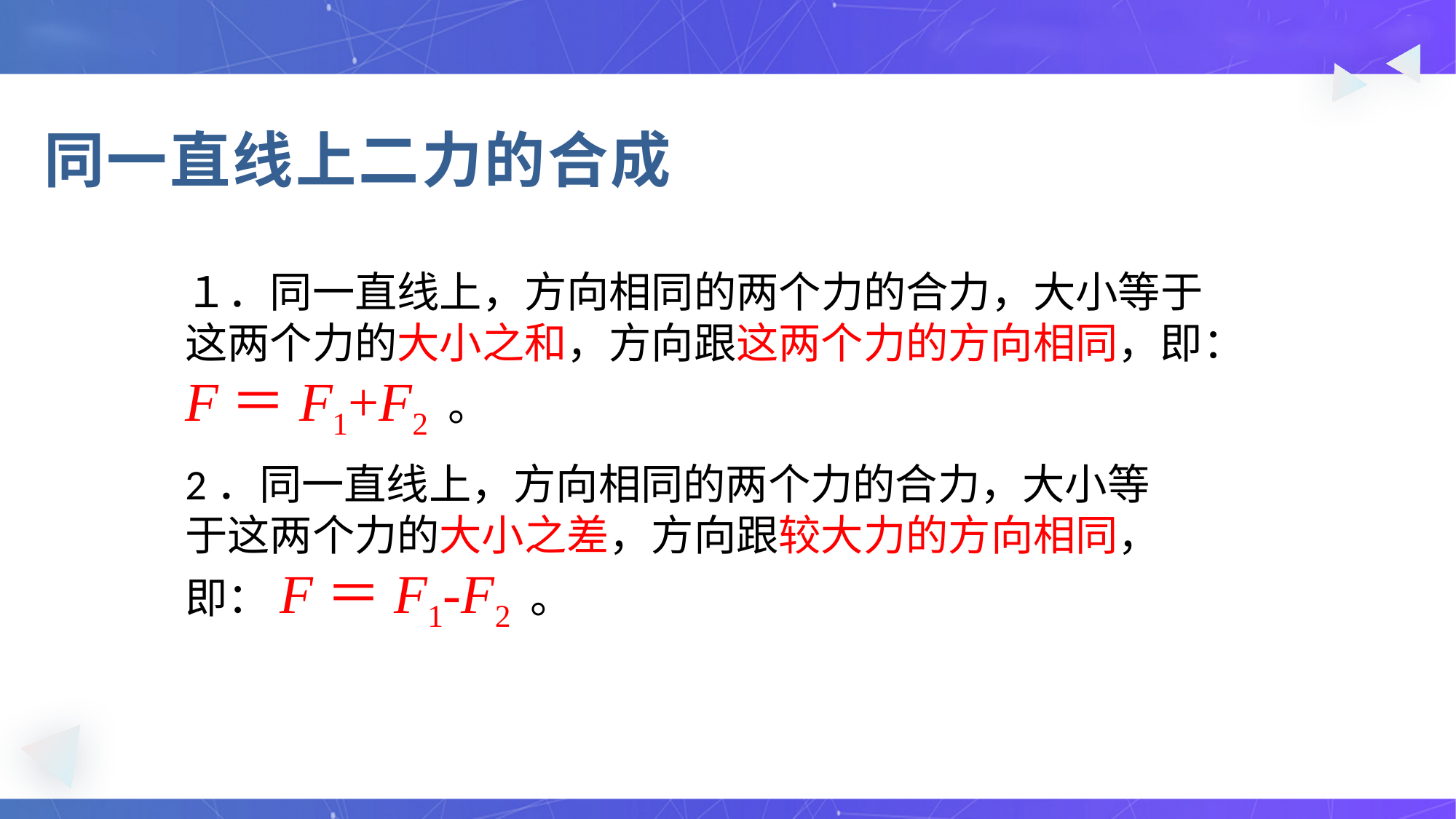

同一直线上二力的合成
１．同一直线上，方向相同的两个力的合力，大小等于这两个力的大小之和，方向跟这两个力的方向相同，即：F＝F1+F2 。

2．同一直线上，方向相同的两个力的合力，大小等于这两个力的大小之差，方向跟较大力的方向相同，即：F＝F1-F2 。